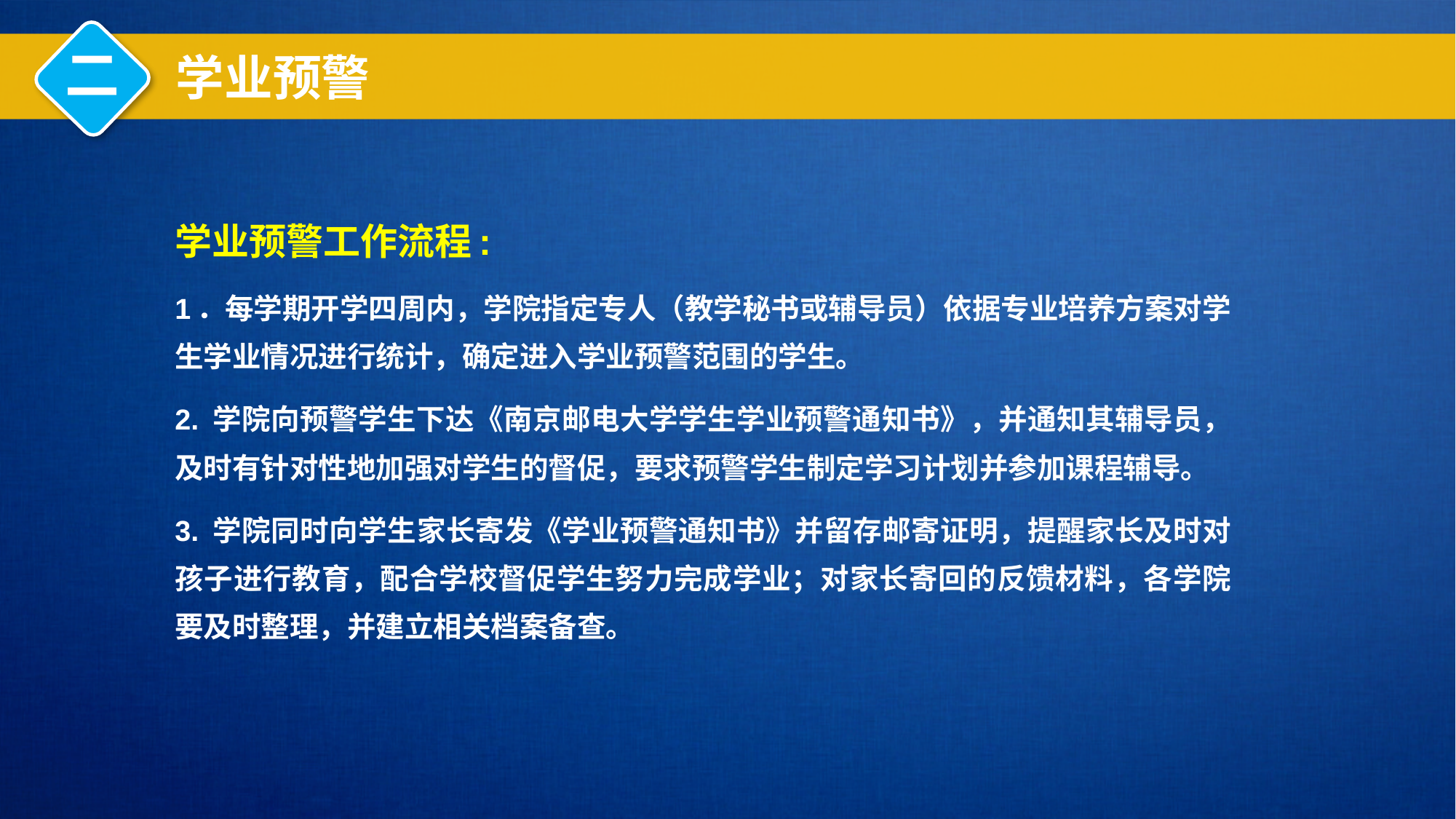

二

学业预警
学业预警工作流程:
1．每学期开学四周内，学院指定专人（教学秘书或辅导员）依据专业培养方案对学生学业情况进行统计，确定进入学业预警范围的学生。
2. 学院向预警学生下达《南京邮电大学学生学业预警通知书》，并通知其辅导员，及时有针对性地加强对学生的督促，要求预警学生制定学习计划并参加课程辅导。
3. 学院同时向学生家长寄发《学业预警通知书》并留存邮寄证明，提醒家长及时对孩子进行教育，配合学校督促学生努力完成学业；对家长寄回的反馈材料，各学院要及时整理，并建立相关档案备查。